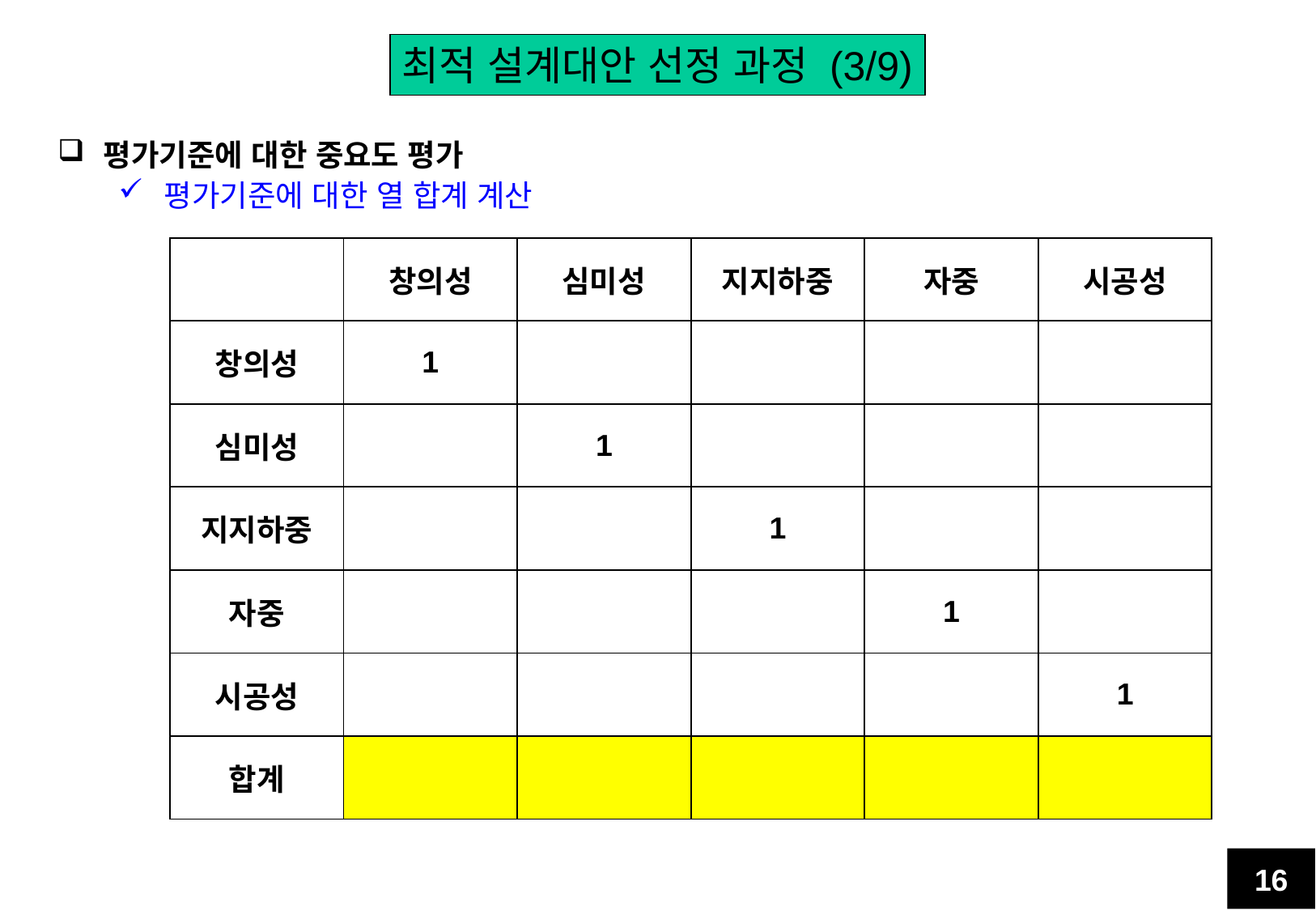

최적 설계대안 선정 과정 (3/9)
평가기준에 대한 중요도 평가
평가기준에 대한 열 합계 계산
|  | 창의성 | 심미성 | 지지하중 | 자중 | 시공성 |
| --- | --- | --- | --- | --- | --- |
| 창의성 | 1 |  |  |  |  |
| 심미성 |  | 1 |  |  |  |
| 지지하중 |  |  | 1 |  |  |
| 자중 |  |  |  | 1 |  |
| 시공성 |  |  |  |  | 1 |
| 합계 |  |  |  |  |  |
16